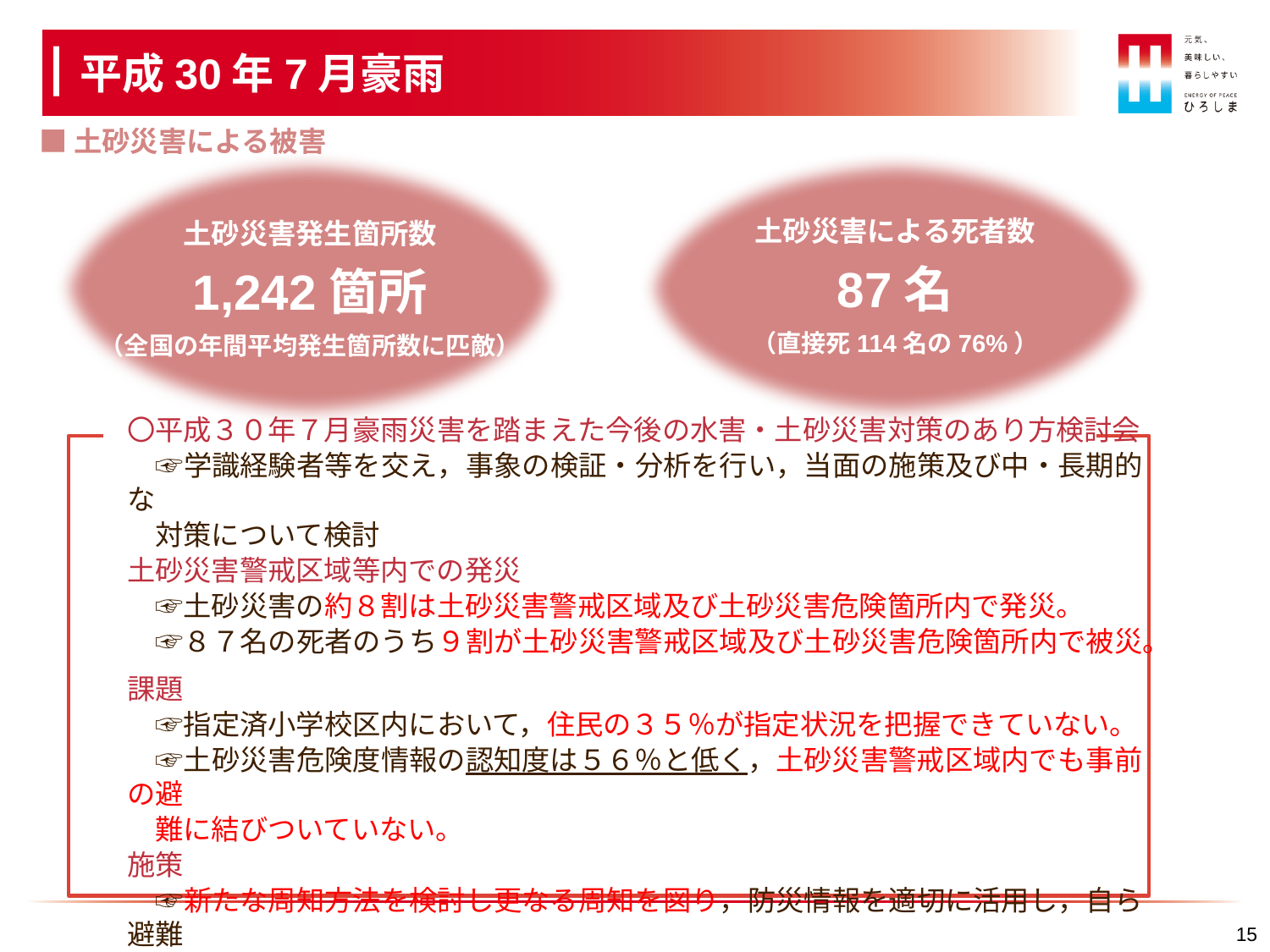

平成30年7月豪雨
■土砂災害による被害

土砂災害による死者数

87名

（直接死114名の76%）

土砂災害発生箇所数

1,242箇所

（全国の年間平均発生箇所数に匹敵）
〇平成３０年７月豪雨災害を踏まえた今後の水害・土砂災害対策のあり方検討会
　☞学識経験者等を交え，事象の検証・分析を行い，当面の施策及び中・長期的な
　対策について検討
土砂災害警戒区域等内での発災
　☞土砂災害の約８割は土砂災害警戒区域及び土砂災害危険箇所内で発災。
　☞８７名の死者のうち９割が土砂災害警戒区域及び土砂災害危険箇所内で被災。

課題
　☞指定済小学校区内において，住民の３５％が指定状況を把握できていない。
　☞土砂災害危険度情報の認知度は５６％と低く，土砂災害警戒区域内でも事前の避
　難に結びついていない。
施策
　☞新たな周知方法を検討し更なる周知を図り，防災情報を適切に活用し，自ら避難
　行動ができるよう防災知識の向上に向けた取り組みを推進する必要がある。

15